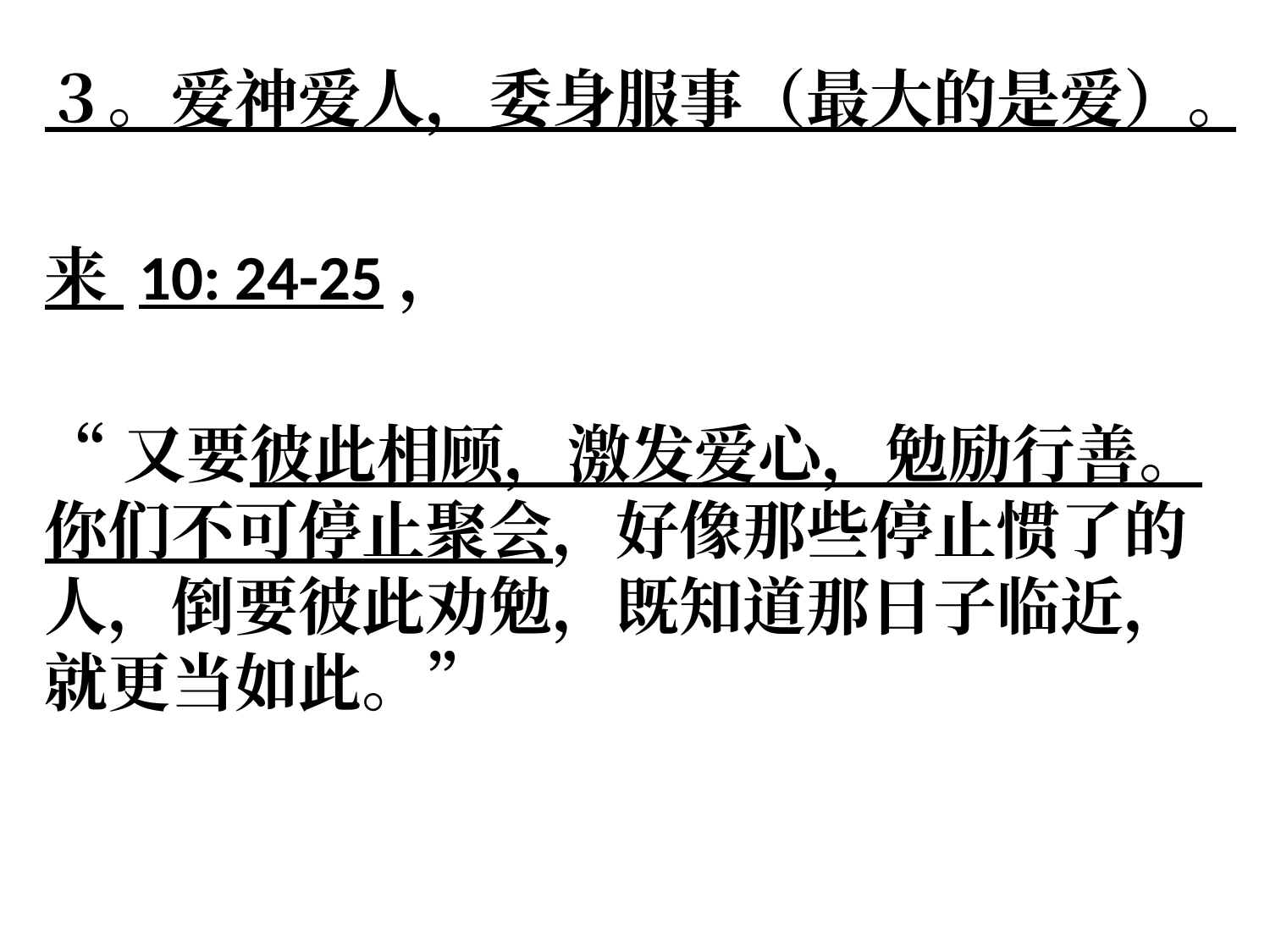

３。爱神爱人，委身服事（最大的是爱）。

来 10: 24-25，

“又要彼此相顾，激发爱心，勉励行善。你们不可停止聚会，好像那些停止惯了的人，倒要彼此劝勉，既知道那日子临近，就更当如此。”